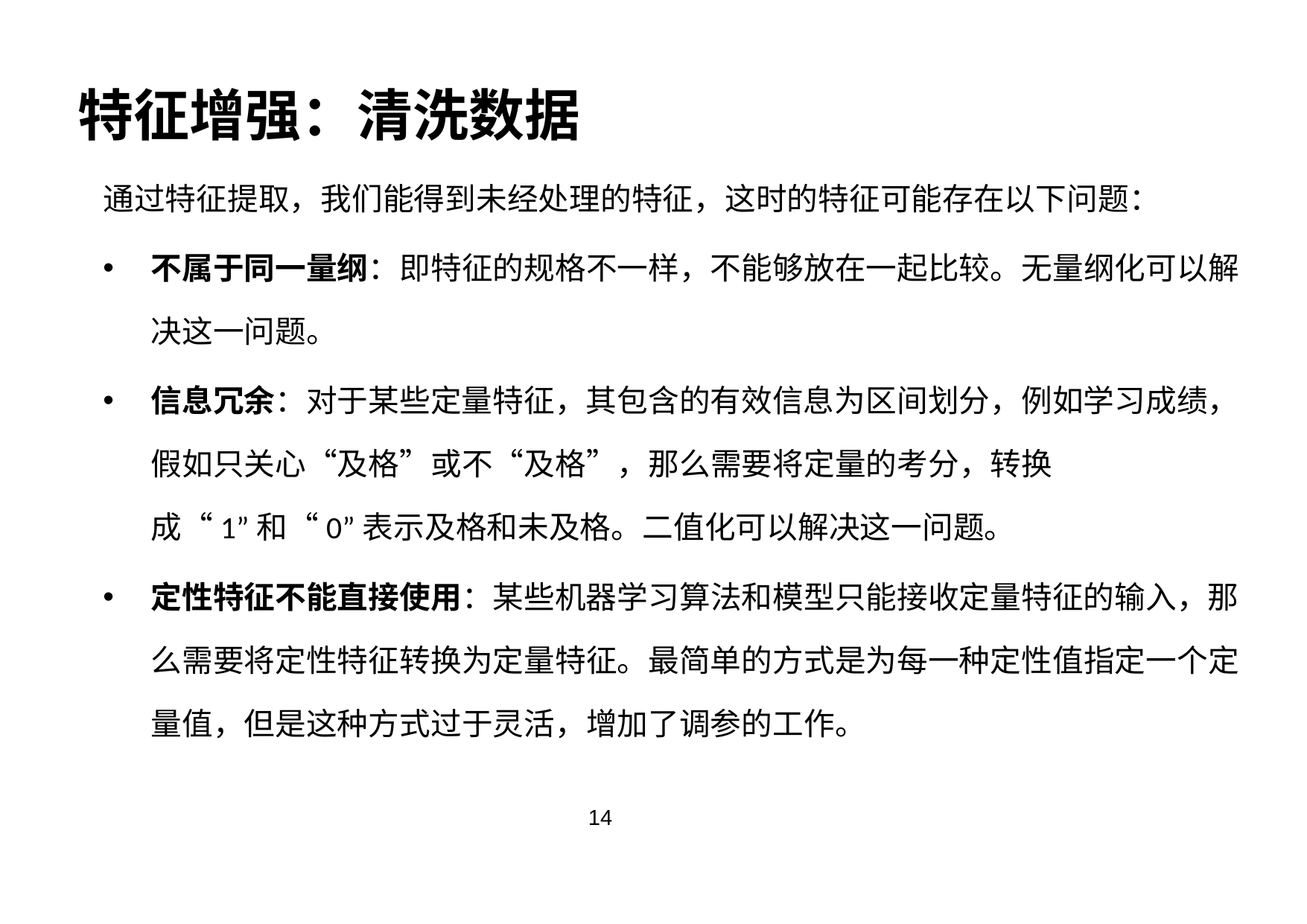

# 特征增强：清洗数据
通过特征提取，我们能得到未经处理的特征，这时的特征可能存在以下问题：
不属于同一量纲：即特征的规格不一样，不能够放在一起比较。无量纲化可以解决这一问题。
信息冗余：对于某些定量特征，其包含的有效信息为区间划分，例如学习成绩，假如只关心“及格”或不“及格”，那么需要将定量的考分，转换成“1”和“0”表示及格和未及格。二值化可以解决这一问题。
定性特征不能直接使用：某些机器学习算法和模型只能接收定量特征的输入，那么需要将定性特征转换为定量特征。最简单的方式是为每一种定性值指定一个定量值，但是这种方式过于灵活，增加了调参的工作。
14